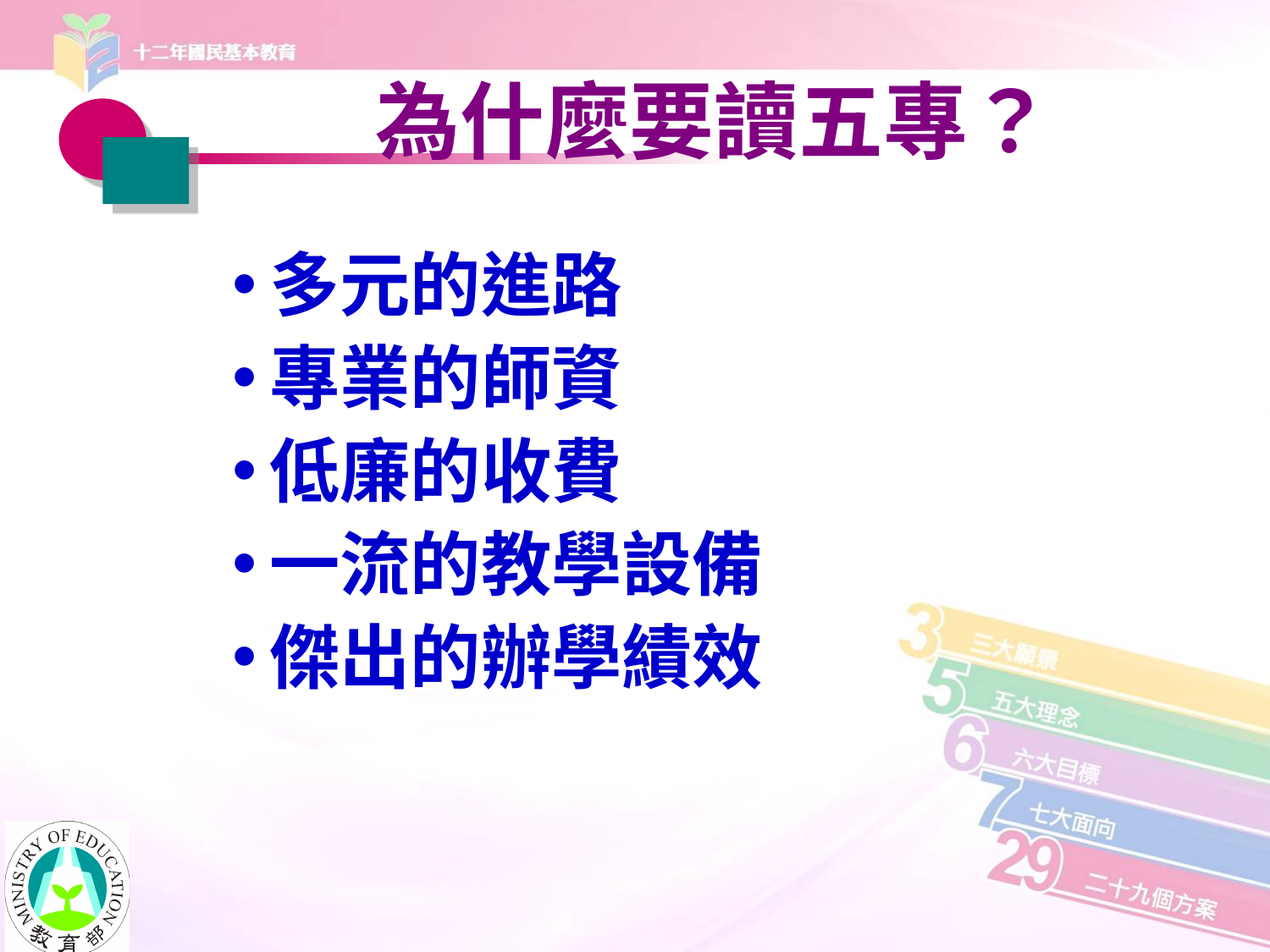

為什麼要讀五專？

多元的進路
專業的師資
低廉的收費
一流的教學設備
傑出的辦學績效